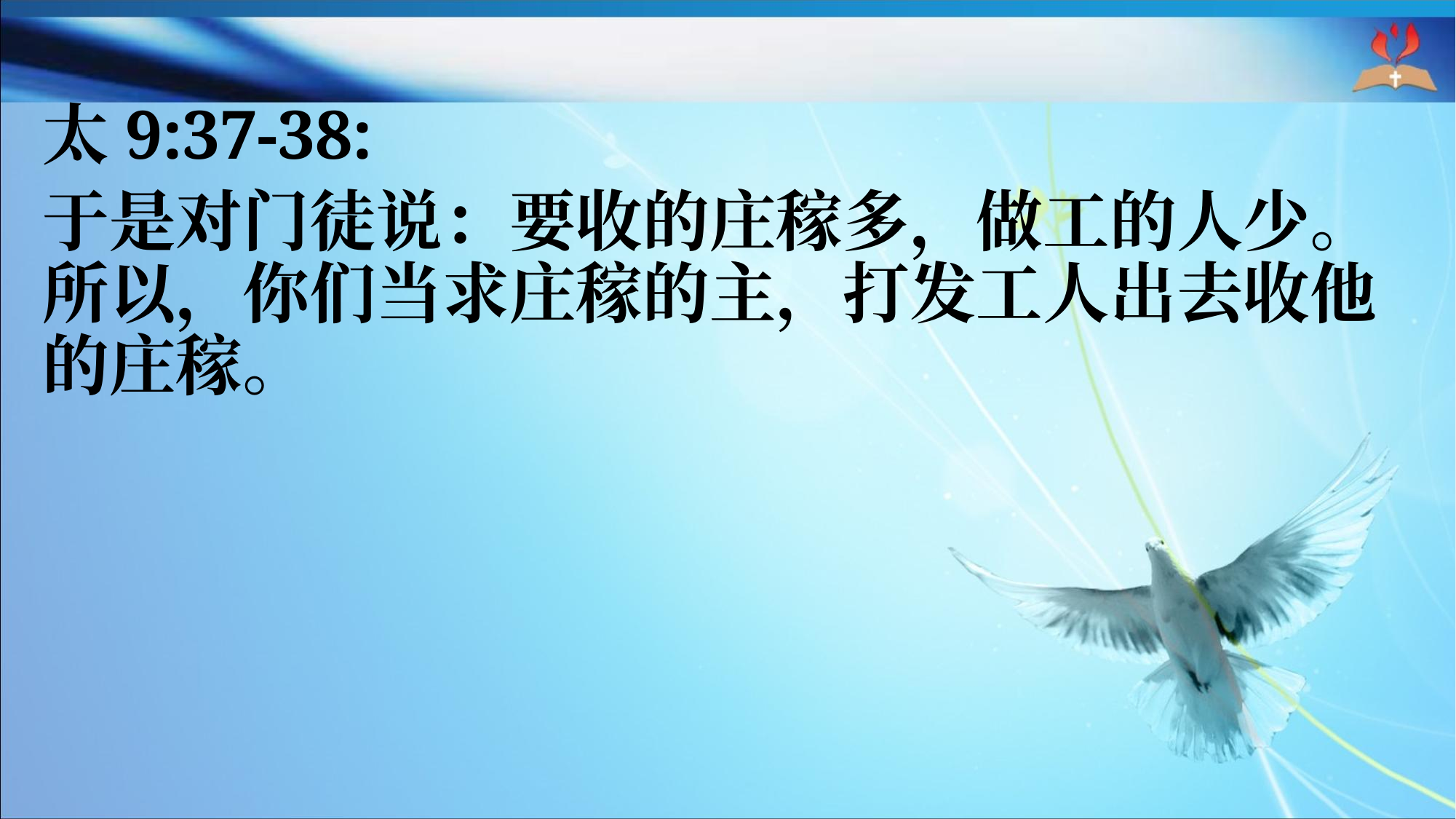

#
太9:37-38:
于是对门徒说：要收的庄稼多，做工的人少。所以，你们当求庄稼的主，打发工人出去收他的庄稼。